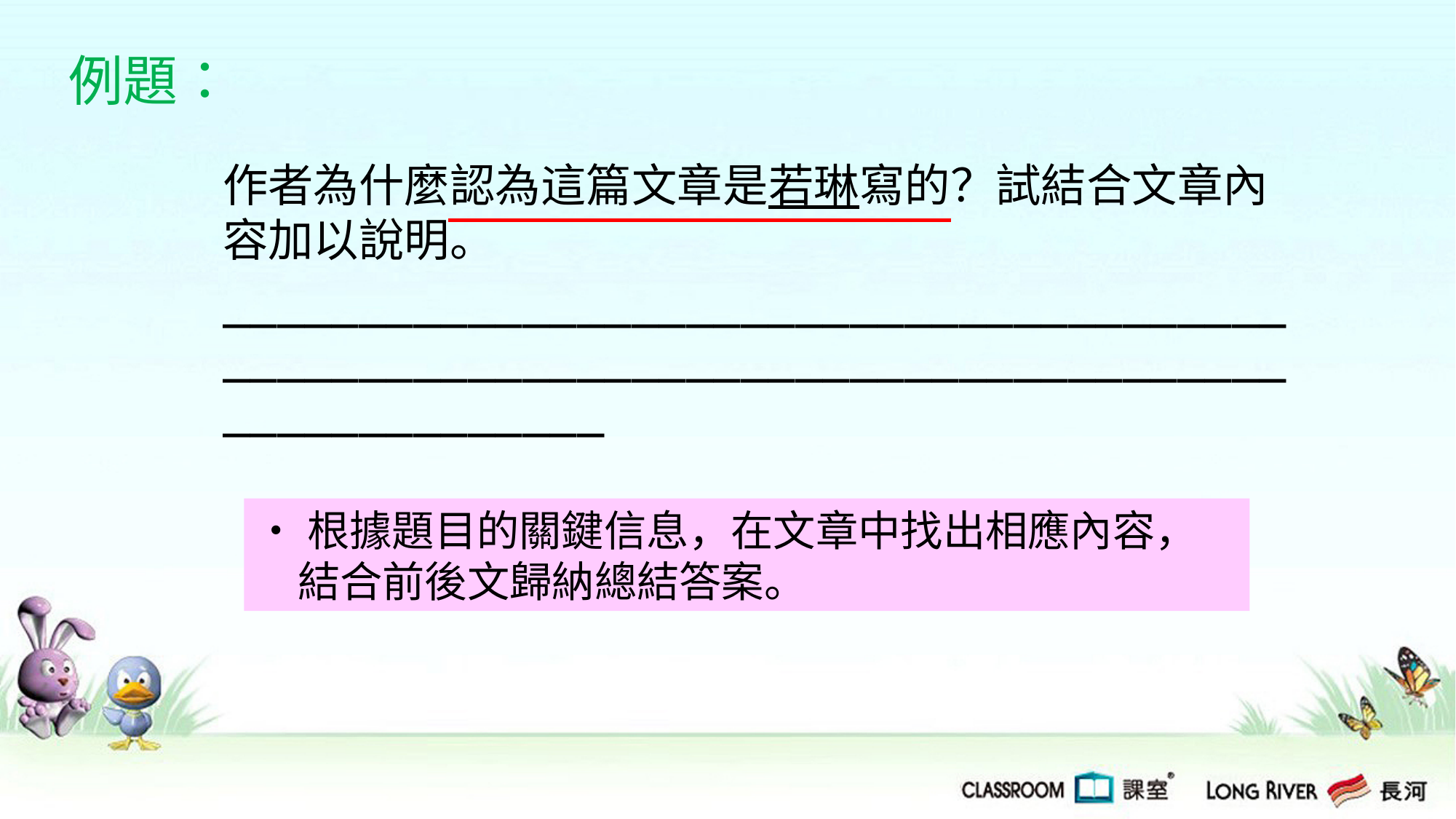

例題：
作者為什麼認為這篇文章是若琳寫的？試結合文章內容加以說明。
____________________________________________________________________________________________
‧根據題目的關鍵信息，在文章中找出相應內容，結合前後文歸納總結答案。